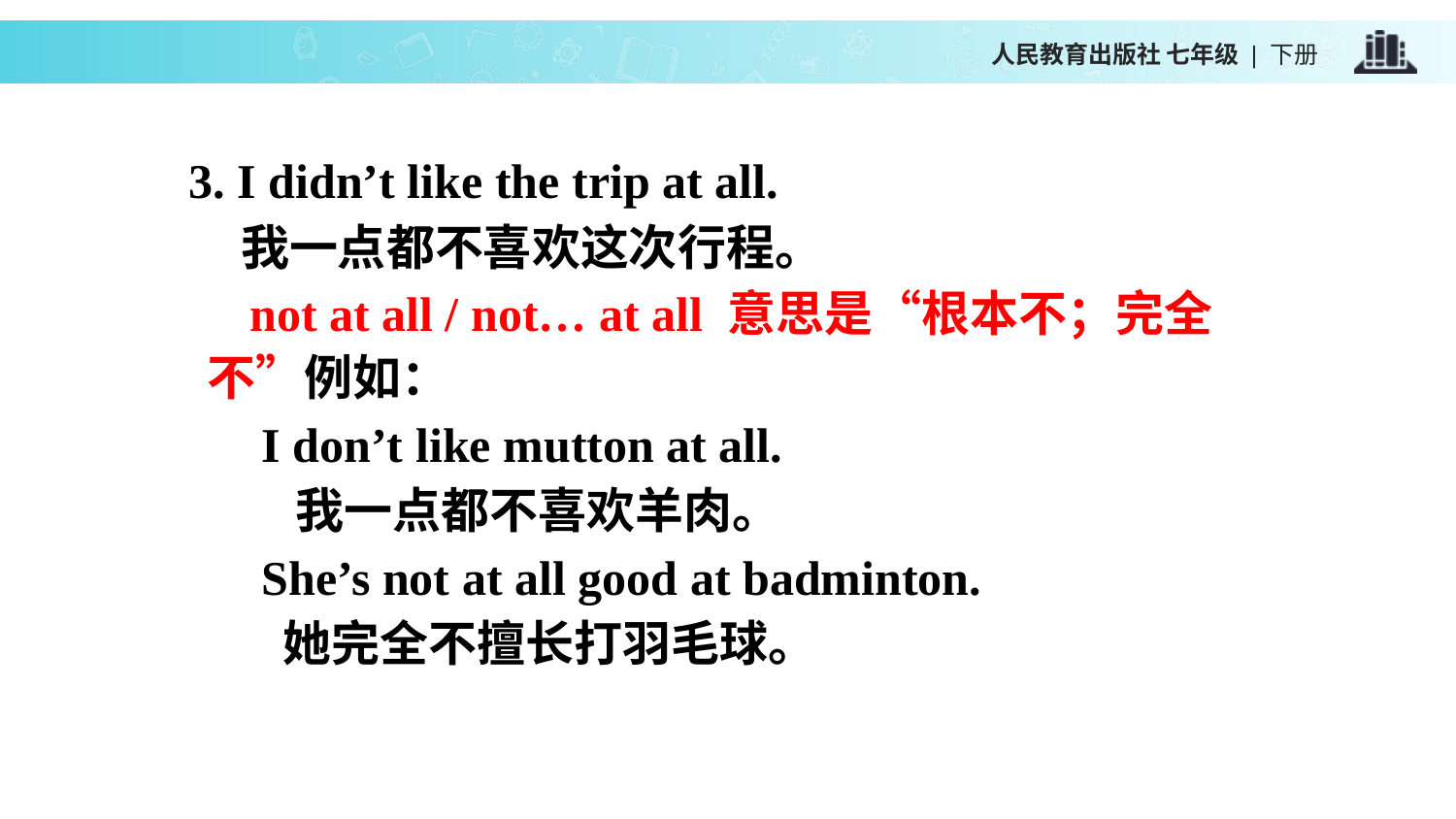

3. I didn’t like the trip at all.
       我一点都不喜欢这次行程。
        not at all / not… at all 意思是“根本不；完全不”例如：
         I don’t like mutton at all.
            我一点都不喜欢羊肉。
         She’s not at all good at badminton.
　　   她完全不擅长打羽毛球。